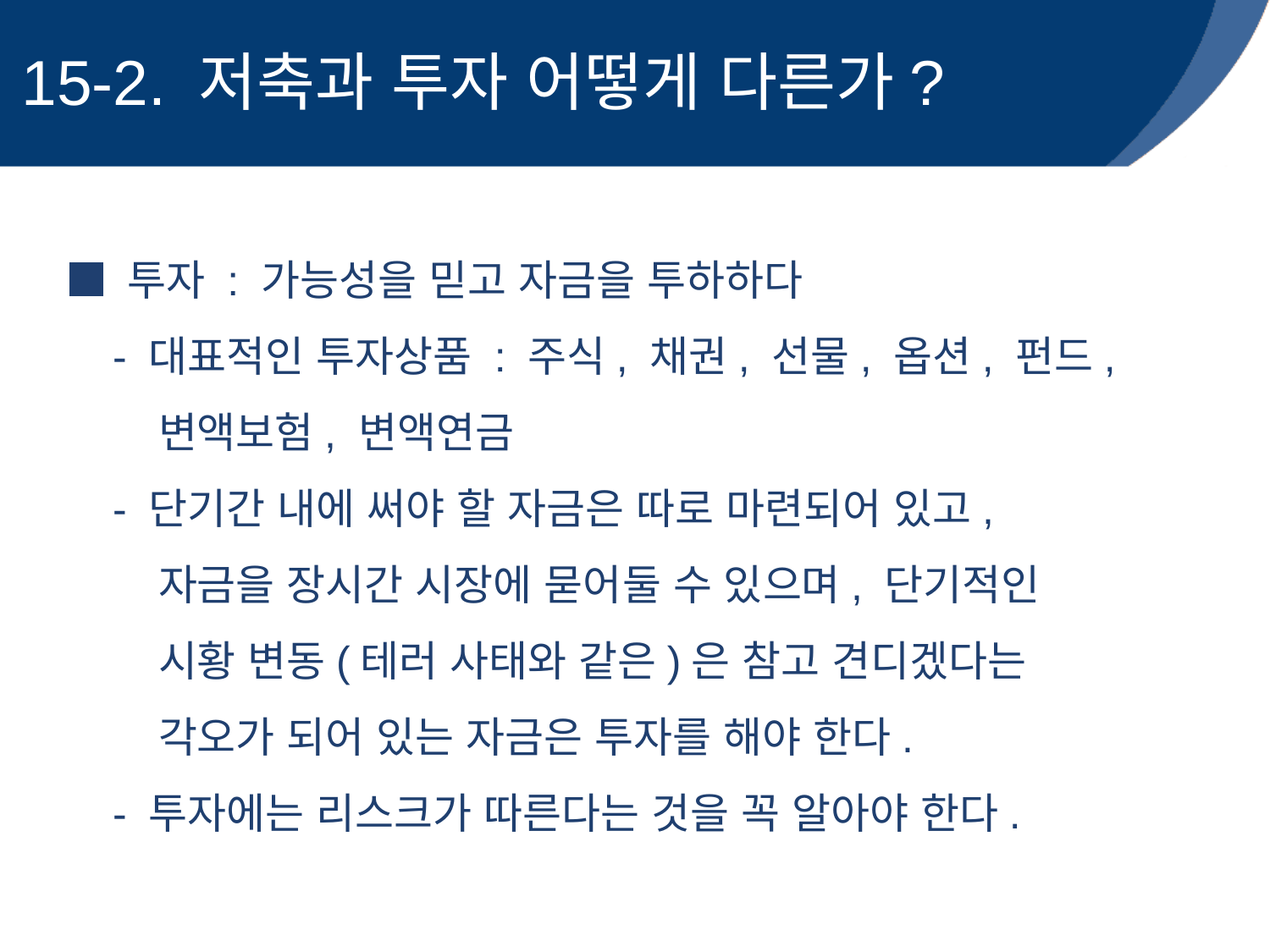

15-2. 저축과 투자 어떻게 다른가?
■ 투자 : 가능성을 믿고 자금을 투하하다
    - 대표적인 투자상품 : 주식, 채권, 선물, 옵션, 펀드,
       변액보험, 변액연금
    - 단기간 내에 써야 할 자금은 따로 마련되어 있고,
       자금을 장시간 시장에 묻어둘 수 있으며, 단기적인
       시황 변동(테러 사태와 같은)은 참고 견디겠다는
       각오가 되어 있는 자금은 투자를 해야 한다.
    - 투자에는 리스크가 따른다는 것을 꼭 알아야 한다.